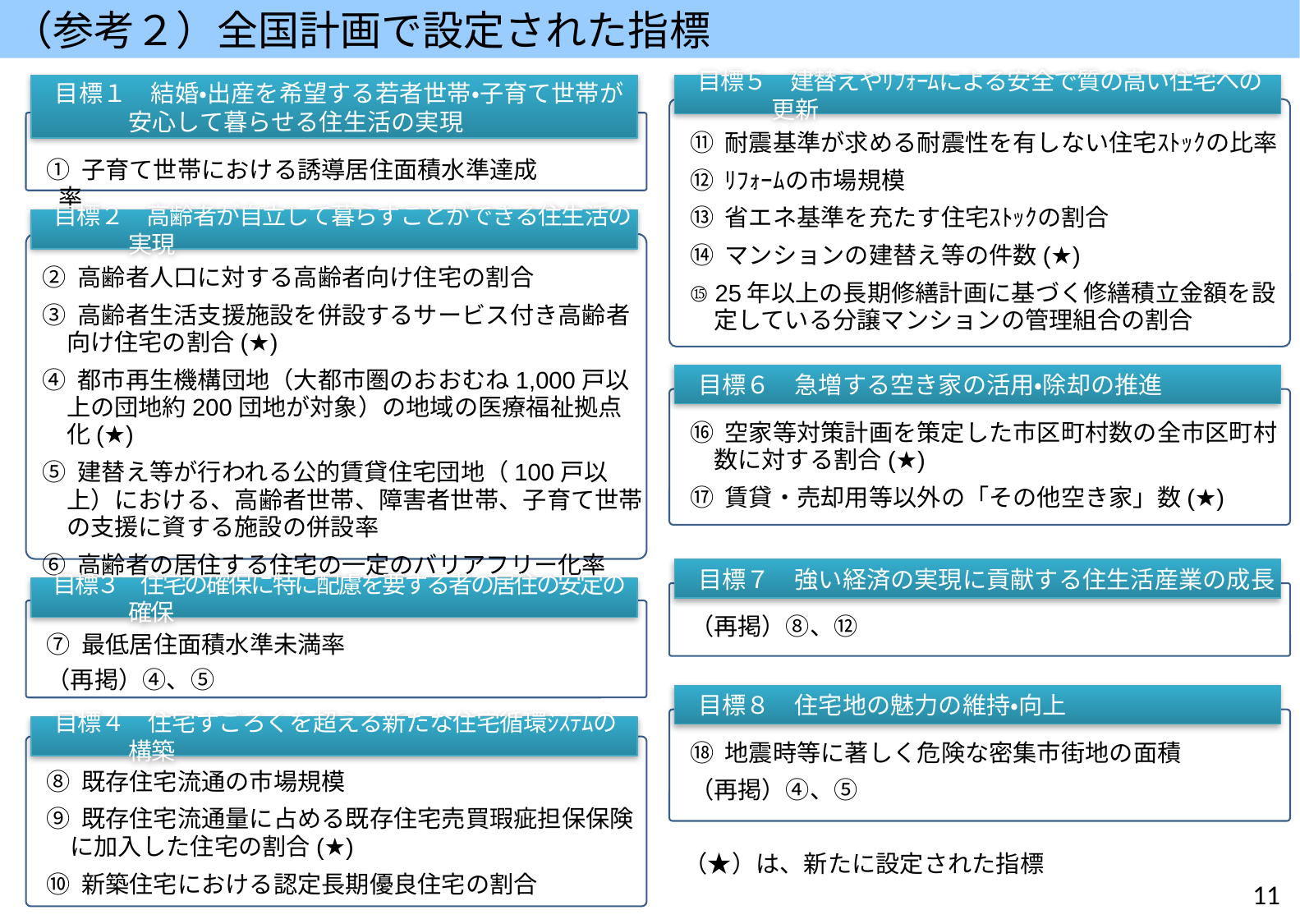

（参考２）全国計画で設定された指標
　目標１　結婚・出産を希望する若者世帯・子育て世帯が安心して暮らせる住生活の実現
　目標５　建替えやﾘﾌｫｰﾑによる安全で質の高い住宅への更新

⑪ 耐震基準が求める耐震性を有しない住宅ｽﾄｯｸの比率
⑫ ﾘﾌｫｰﾑの市場規模
⑬ 省エネ基準を充たす住宅ｽﾄｯｸの割合
⑭ マンションの建替え等の件数(★)
⑮ 25年以上の長期修繕計画に基づく修繕積立金額を設定している分譲マンションの管理組合の割合
① 子育て世帯における誘導居住面積水準達成率
　目標２　高齢者が自立して暮らすことができる住生活の実現

② 高齢者人口に対する高齢者向け住宅の割合
③ 高齢者生活支援施設を併設するサービス付き高齢者向け住宅の割合(★)
④ 都市再生機構団地（大都市圏のおおむね1,000戸以上の団地約200団地が対象）の地域の医療福祉拠点化(★)
⑤ 建替え等が行われる公的賃貸住宅団地（100戸以上）における、高齢者世帯、障害者世帯、子育て世帯の支援に資する施設の併設率
⑥ 高齢者の居住する住宅の一定のバリアフリー化率
　目標６　急増する空き家の活用・除却の推進

⑯ 空家等対策計画を策定した市区町村数の全市区町村数に対する割合(★)
⑰ 賃貸・売却用等以外の「その他空き家」数(★)
　目標７　強い経済の実現に貢献する住生活産業の成長
　目標３　住宅の確保に特に配慮を要する者の居住の安定の確保

（再掲）⑧、⑫
⑦ 最低居住面積水準未満率
（再掲）④、⑤
　目標８　住宅地の魅力の維持・向上

　目標４　住宅すごろくを超える新たな住宅循環ｼｽﾃﾑの構築
⑱ 地震時等に著しく危険な密集市街地の面積
（再掲）④、⑤

⑧ 既存住宅流通の市場規模
⑨ 既存住宅流通量に占める既存住宅売買瑕疵担保保険に加入した住宅の割合(★)
⑩ 新築住宅における認定長期優良住宅の割合
（★）は、新たに設定された指標
11